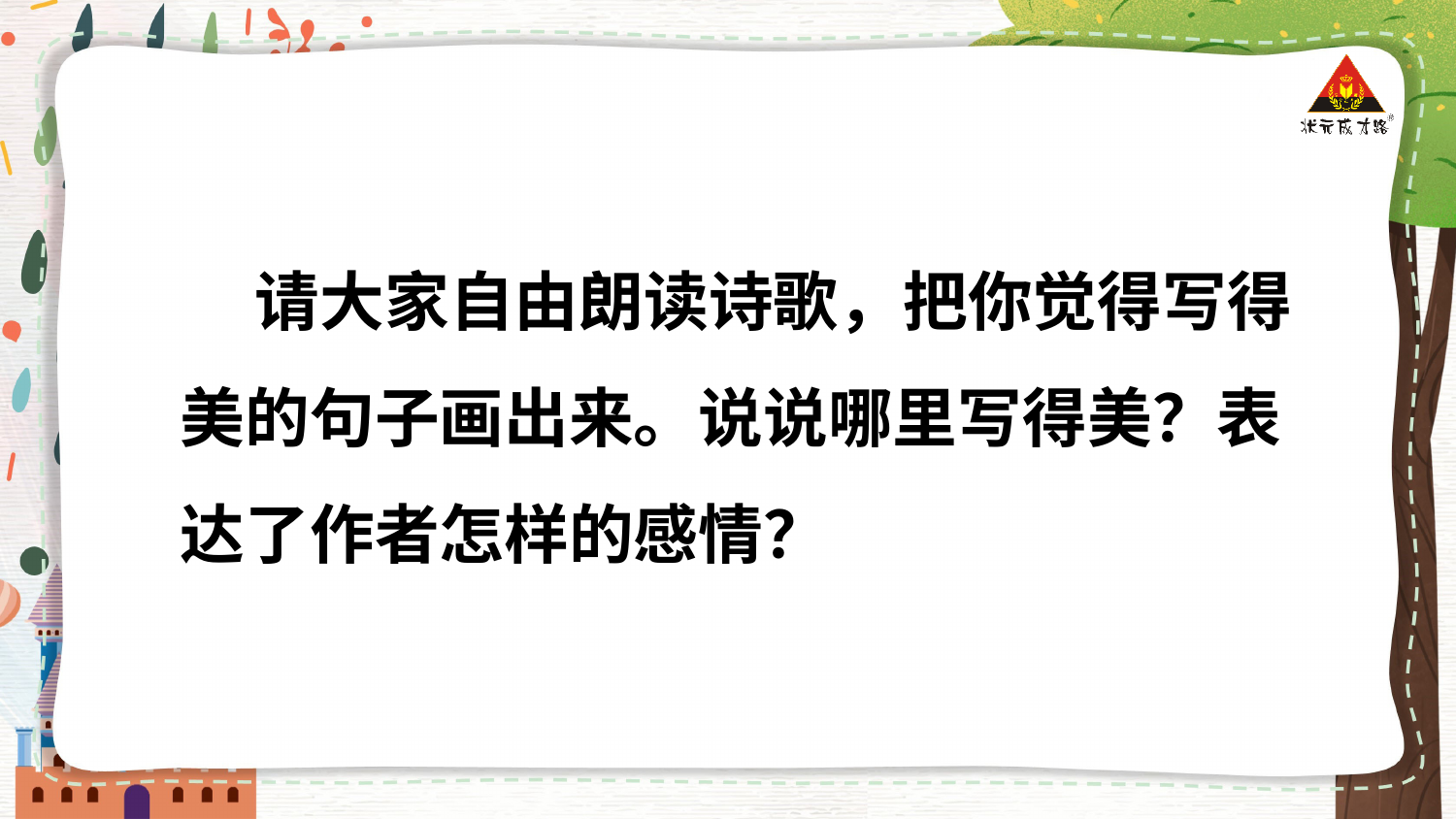

请大家自由朗读诗歌，把你觉得写得美的句子画出来。说说哪里写得美？表达了作者怎样的感情？